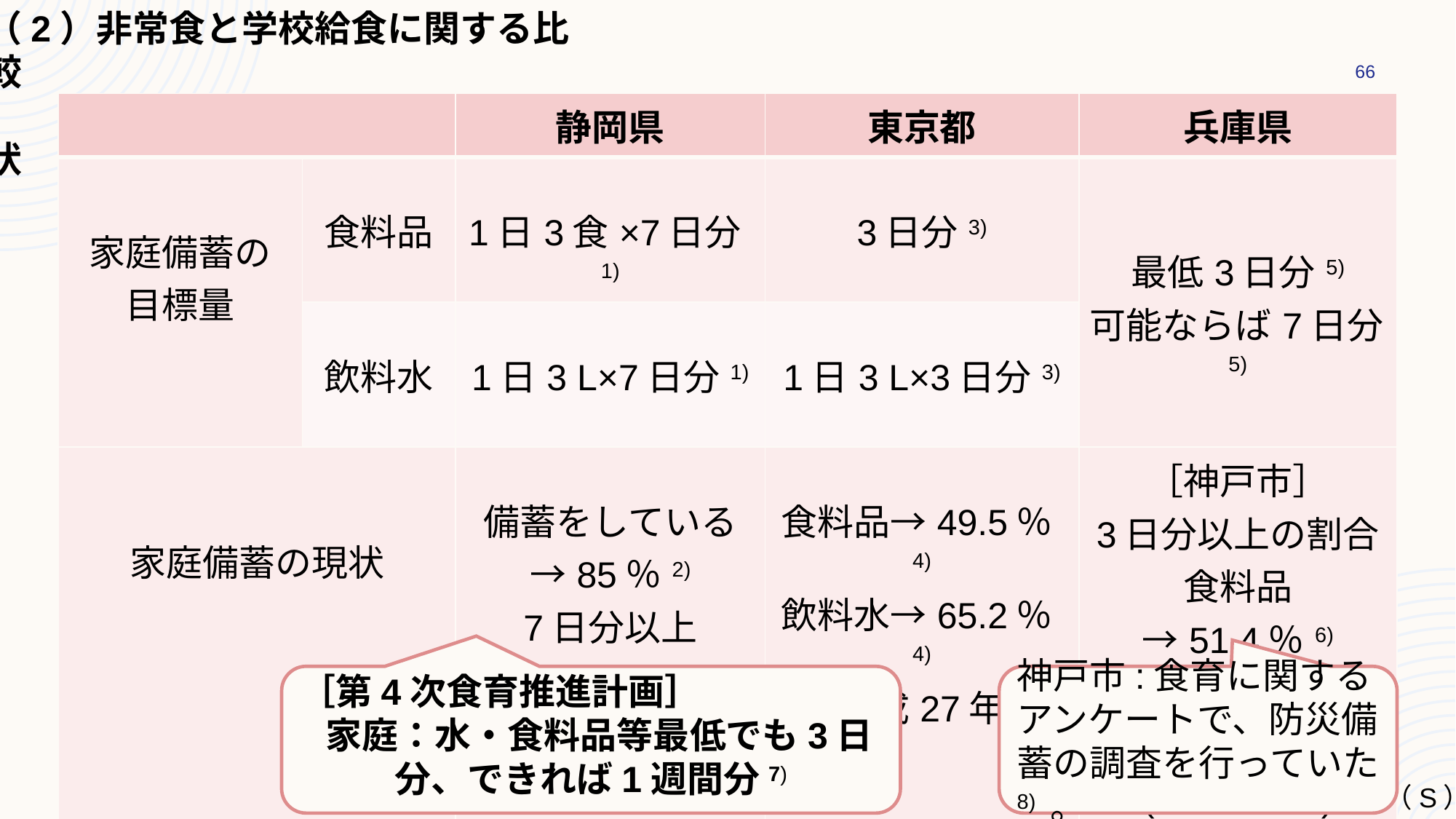

（2）非常食と学校給食に関する比較
　　　　A. 食料備蓄の目標量と現状
66
|  |  | 静岡県 | 東京都 | 兵庫県 |
| --- | --- | --- | --- | --- |
| 家庭備蓄の 目標量 | 食料品 | 1日3食×7日分1) | 3日分3) | 最低3日分5) 可能ならば7日分5) |
|  | 飲料水 | 1日3 L×7日分1) | 1日3 L×3日分3) |  |
| 家庭備蓄の現状 |  | 備蓄をしている→85％2) 7日分以上→6.3％2) (平成27年度） | 食料品→49.5％4) 飲料水→65.2％4) (平成27年) | ［神戸市］ 3日分以上の割合 食料品→51.4％6) 飲料水→45.0％6) (令和2年) |

［第4次食育推進計画］
 家庭：水・食料品等最低でも3日分、できれば1週間分7)

神戸市:食育に関する
アンケートで、防災備蓄の調査を行っていた8) 。

（S）